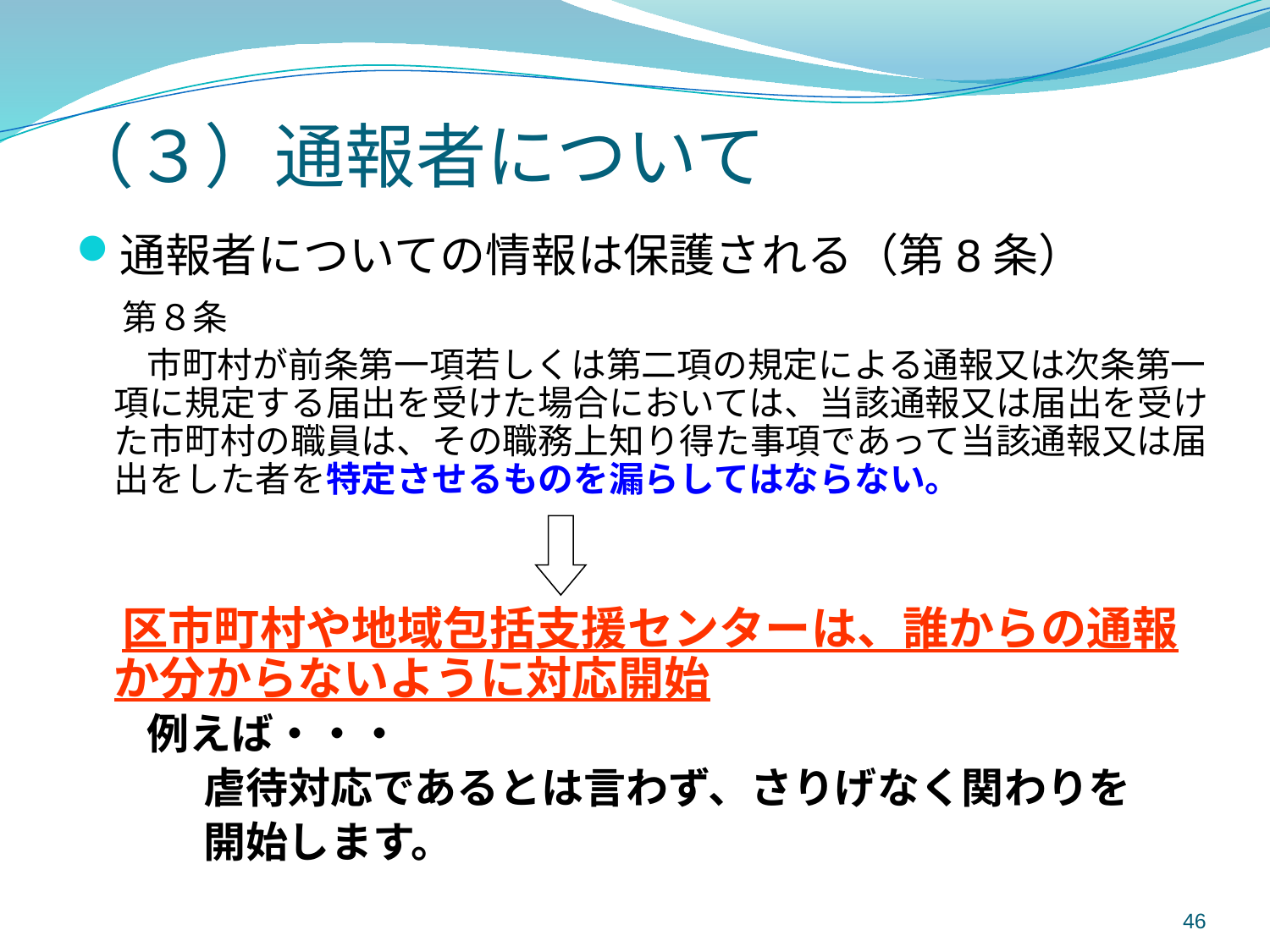

# （３）通報者について
通報者についての情報は保護される（第8条）
　第８条
　　市町村が前条第一項若しくは第二項の規定による通報又は次条第一項に規定する届出を受けた場合においては、当該通報又は届出を受けた市町村の職員は、その職務上知り得た事項であって当該通報又は届出をした者を特定させるものを漏らしてはならない。

　区市町村や地域包括支援センターは、誰からの通報か分からないように対応開始
　　例えば・・・
　　　虐待対応であるとは言わず、さりげなく関わりを
　　　開始します。

46